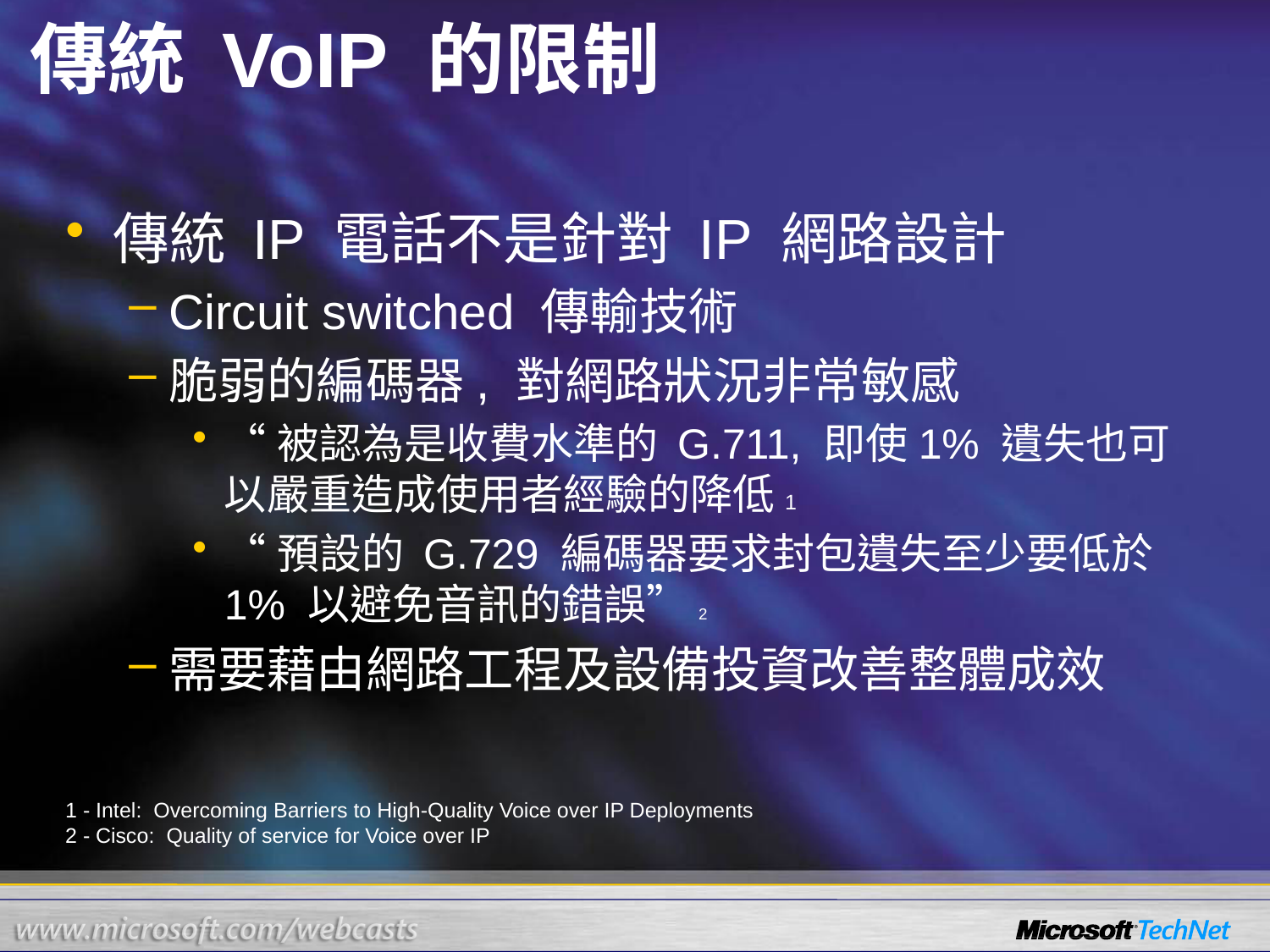

# 傳統 VoIP 的限制
傳統 IP 電話不是針對 IP 網路設計
Circuit switched 傳輸技術
脆弱的編碼器, 對網路狀況非常敏感
“被認為是收費水準的 G.711, 即使1% 遺失也可以嚴重造成使用者經驗的降低1
“預設的 G.729 編碼器要求封包遺失至少要低於 1% 以避免音訊的錯誤”2
需要藉由網路工程及設備投資改善整體成效
1 - Intel:  Overcoming Barriers to High-Quality Voice over IP Deployments
2 - Cisco:  Quality of service for Voice over IP